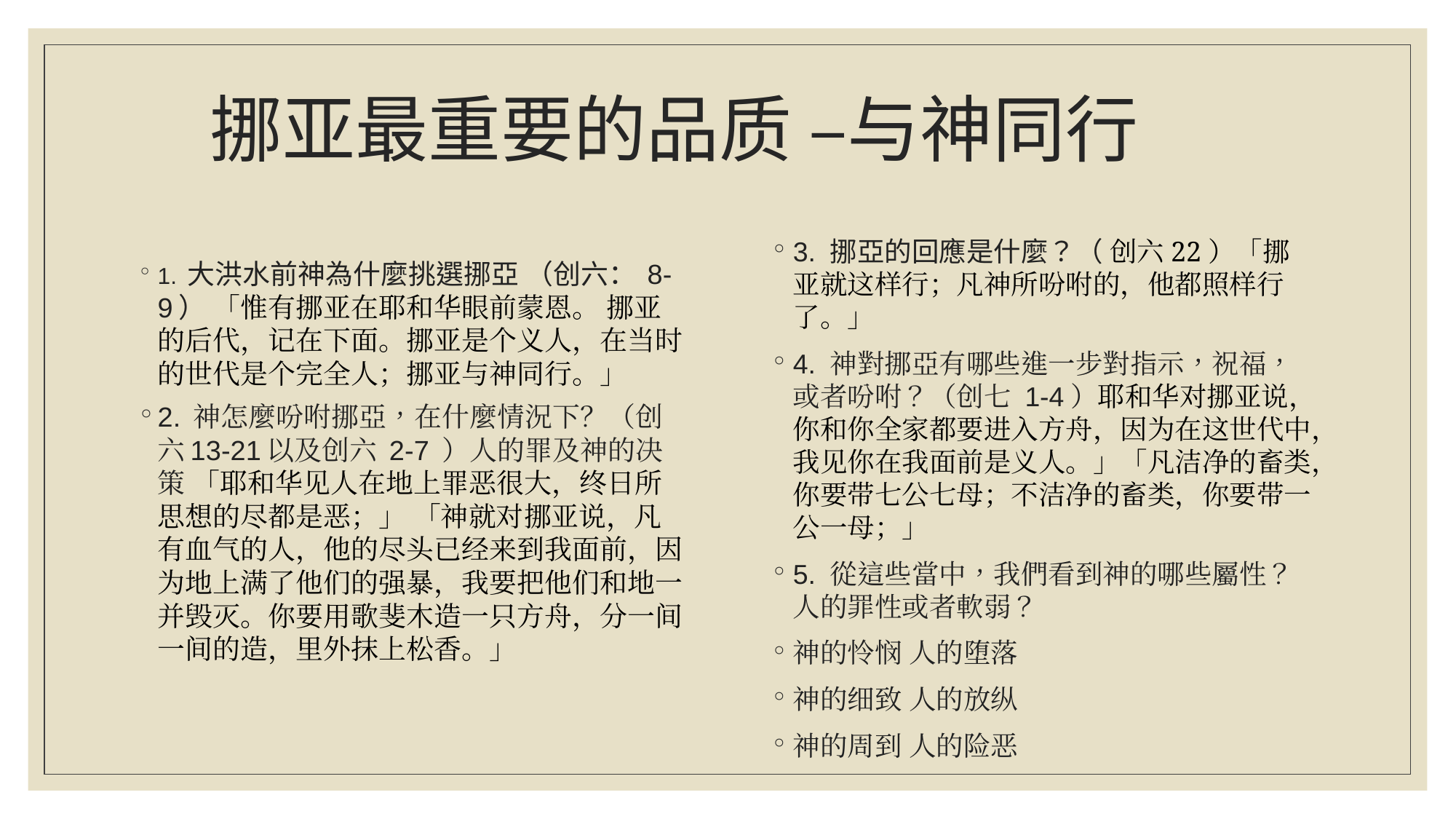

# 挪亚最重要的品质 –与神同行
3. 挪亞的回應是什麼？（ 创六22）「挪亚就这样行；凡神所吩咐的，他都照样行了。」
4. 神對挪亞有哪些進一步對指示，祝福，或者吩咐？（创七 1-4）耶和华对挪亚说，你和你全家都要进入方舟，因为在这世代中，我见你在我面前是义人。」「凡洁净的畜类，你要带七公七母；不洁净的畜类，你要带一公一母；」
5. 從這些當中，我們看到神的哪些屬性？人的罪性或者軟弱？
神的怜悯 人的堕落
神的细致 人的放纵
神的周到 人的险恶
1. 大洪水前神為什麼挑選挪亞 （创六： 8-9） 「惟有挪亚在耶和华眼前蒙恩。 挪亚的后代，记在下面。挪亚是个义人，在当时的世代是个完全人；挪亚与神同行。」
2. 神怎麼吩咐挪亞，在什麼情況下？（创六13-21以及创六 2-7 ）人的罪及神的决策 「耶和华见人在地上罪恶很大，终日所思想的尽都是恶；」 「神就对挪亚说，凡有血气的人，他的尽头已经来到我面前，因为地上满了他们的强暴，我要把他们和地一并毁灭。你要用歌斐木造一只方舟，分一间一间的造，里外抹上松香。」